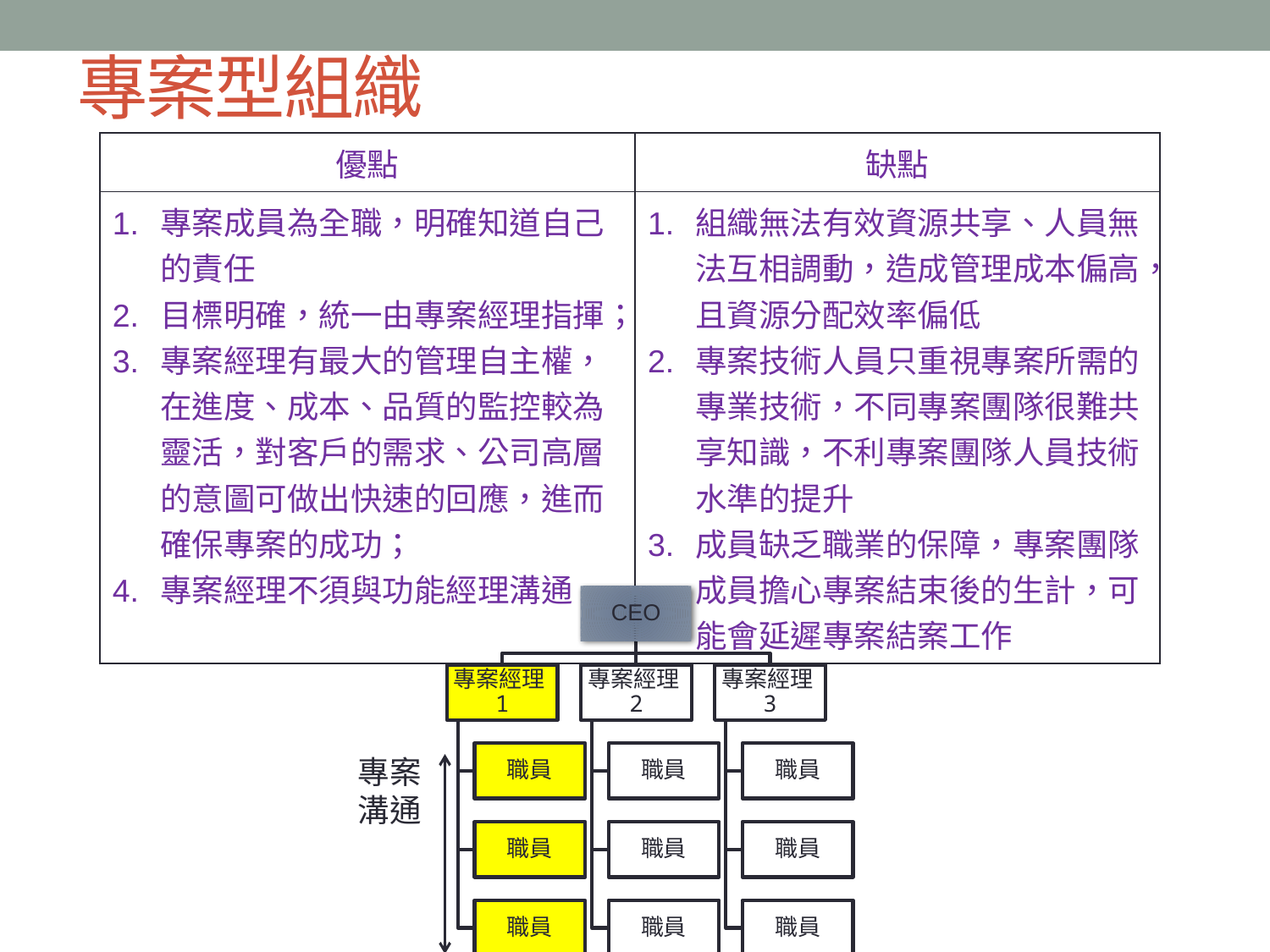

# 專案型組織
| 優點 | 缺點 |
| --- | --- |
| 專案成員為全職，明確知道自己的責任 目標明確，統一由專案經理指揮； 專案經理有最大的管理自主權，在進度、成本、品質的監控較為靈活，對客戶的需求、公司高層的意圖可做出快速的回應，進而確保專案的成功； 專案經理不須與功能經理溝通 | 組織無法有效資源共享、人員無法互相調動，造成管理成本偏高，且資源分配效率偏低 專案技術人員只重視專案所需的專業技術，不同專案團隊很難共享知識，不利專案團隊人員技術水準的提升 成員缺乏職業的保障，專案團隊成員擔心專案結束後的生計，可能會延遲專案結案工作 |
CEO
專案經理1
職員
職員
職員
專案經理2
職員
職員
職員
專案經理3
職員
職員
職員
專案
溝通